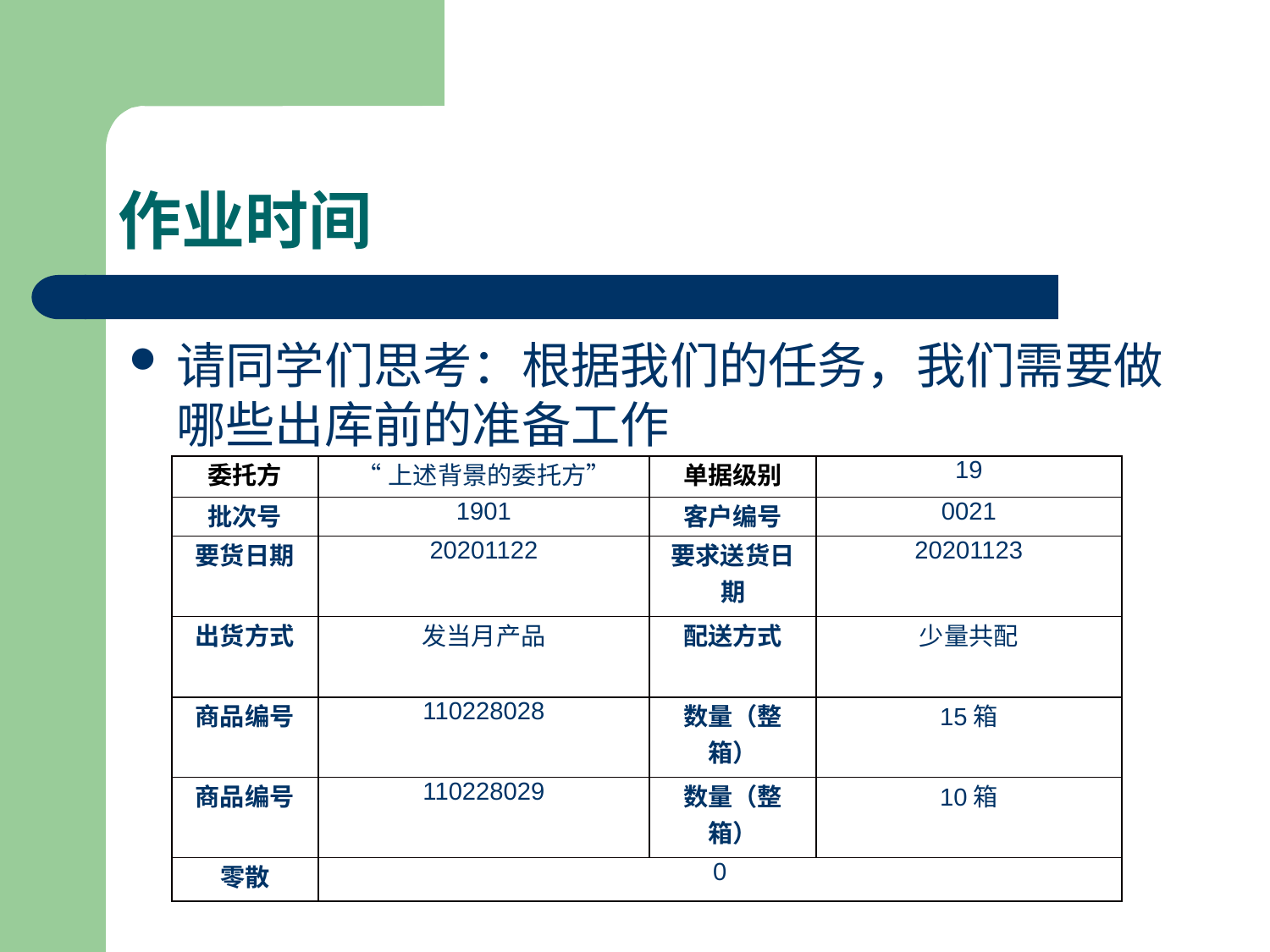

# 作业时间
请同学们思考：根据我们的任务，我们需要做哪些出库前的准备工作

| 委托方 | “上述背景的委托方” | 单据级别 | 19 |
| --- | --- | --- | --- |
| 批次号 | 1901 | 客户编号 | 0021 |
| 要货日期 | 20201122 | 要求送货日期 | 20201123 |
| 出货方式 | 发当月产品 | 配送方式 | 少量共配 |
| 商品编号 | 110228028 | 数量（整箱） | 15箱 |
| 商品编号 | 110228029 | 数量（整箱） | 10箱 |
| 零散 | 0 |  |  |